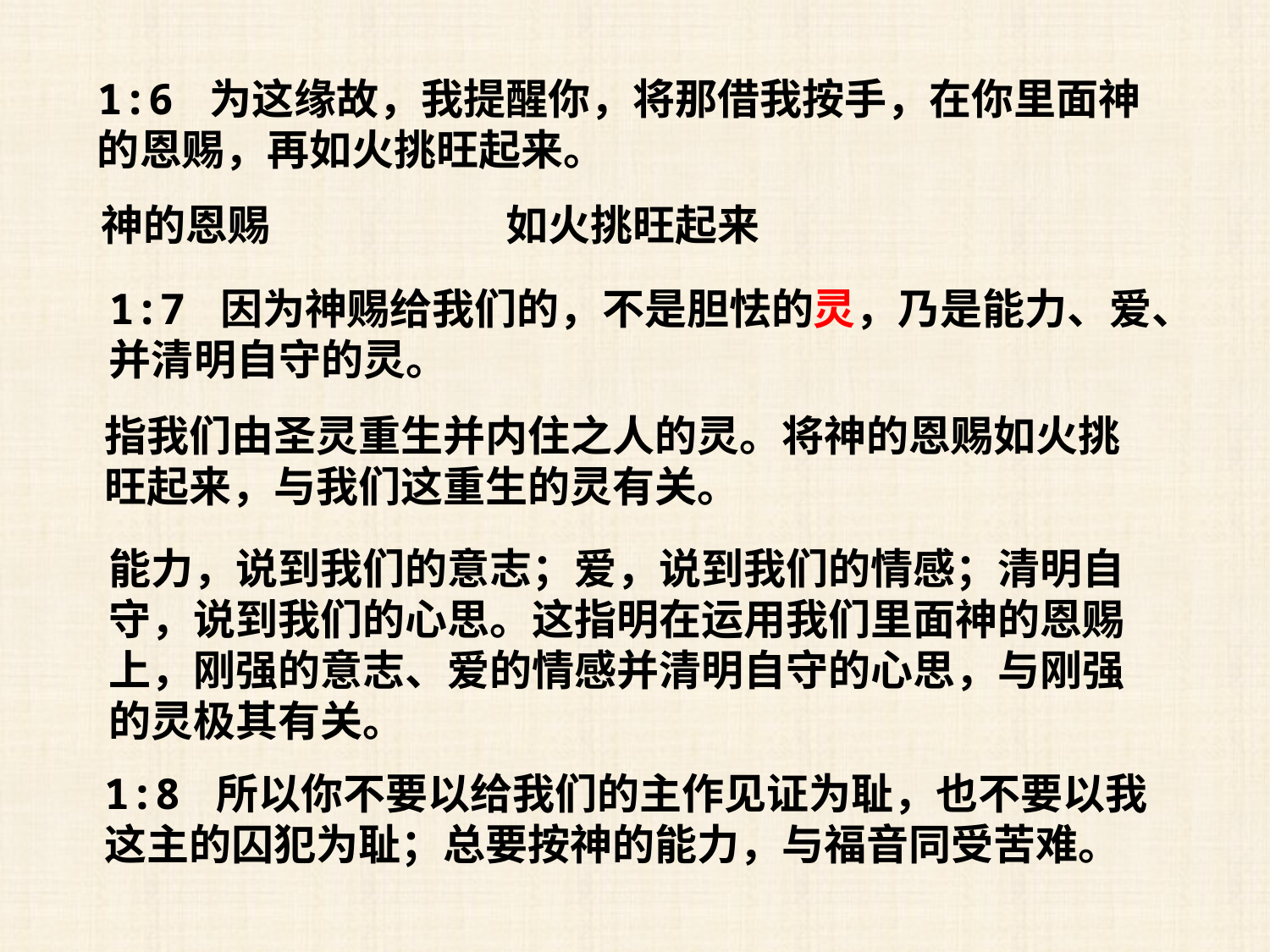

1:6 为这缘故，我提醒你，将那借我按手，在你里面神的恩赐，再如火挑旺起来。
神的恩赐
如火挑旺起来
1:7 因为神赐给我们的，不是胆怯的灵，乃是能力、爱、并清明自守的灵。
指我们由圣灵重生并内住之人的灵。将神的恩赐如火挑旺起来，与我们这重生的灵有关。
能力，说到我们的意志；爱，说到我们的情感；清明自守，说到我们的心思。这指明在运用我们里面神的恩赐上，刚强的意志、爱的情感并清明自守的心思，与刚强的灵极其有关。
1:8 所以你不要以给我们的主作见证为耻，也不要以我这主的囚犯为耻；总要按神的能力，与福音同受苦难。